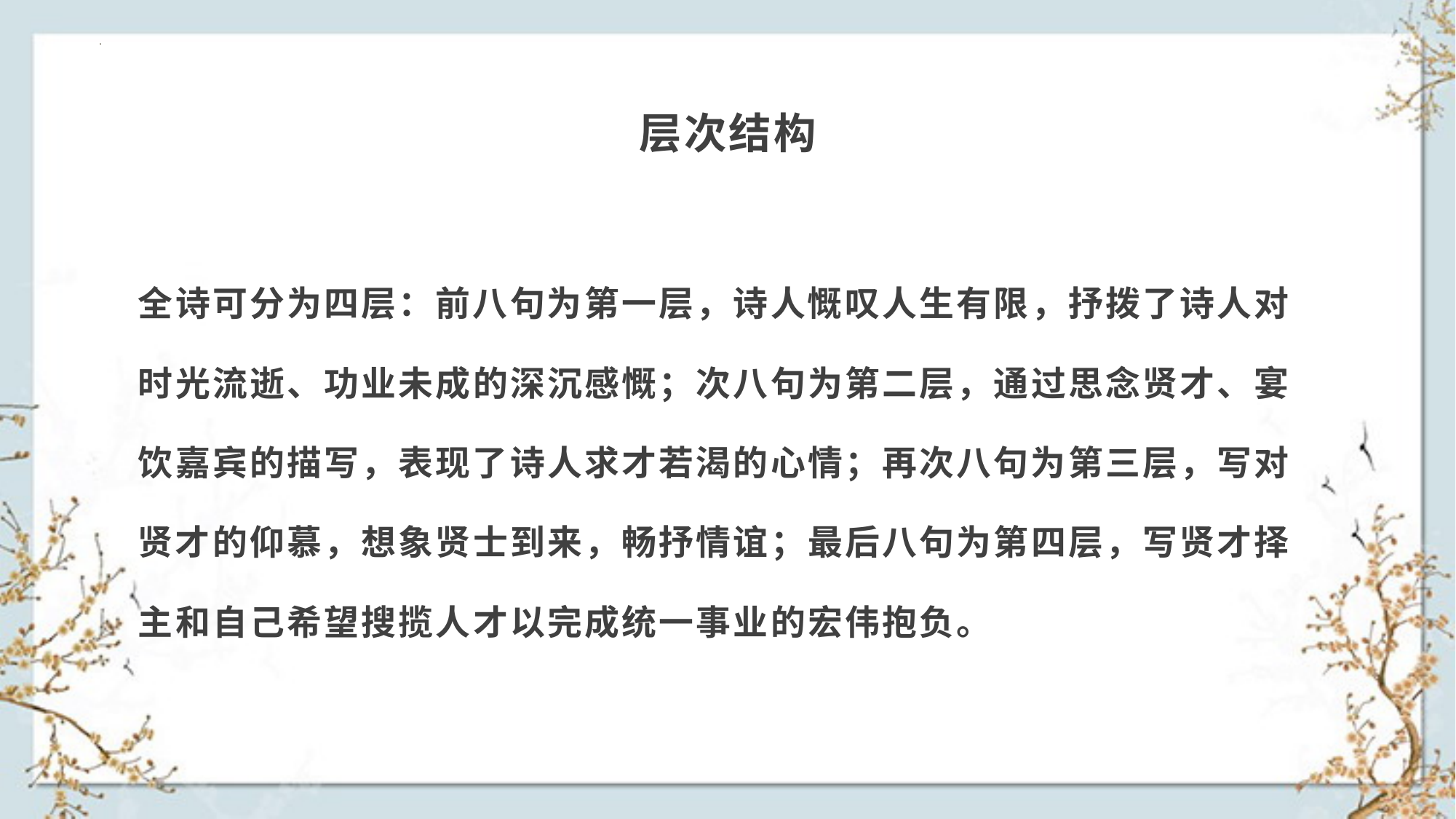

层次结构
全诗可分为四层：前八句为第一层，诗人慨叹人生有限，抒拨了诗人对时光流逝、功业未成的深沉感慨；次八句为第二层，通过思念贤才、宴饮嘉宾的描写，表现了诗人求才若渴的心情；再次八句为第三层，写对贤才的仰慕，想象贤士到来，畅抒情谊；最后八句为第四层，写贤才择主和自己希望搜揽人才以完成统一事业的宏伟抱负。